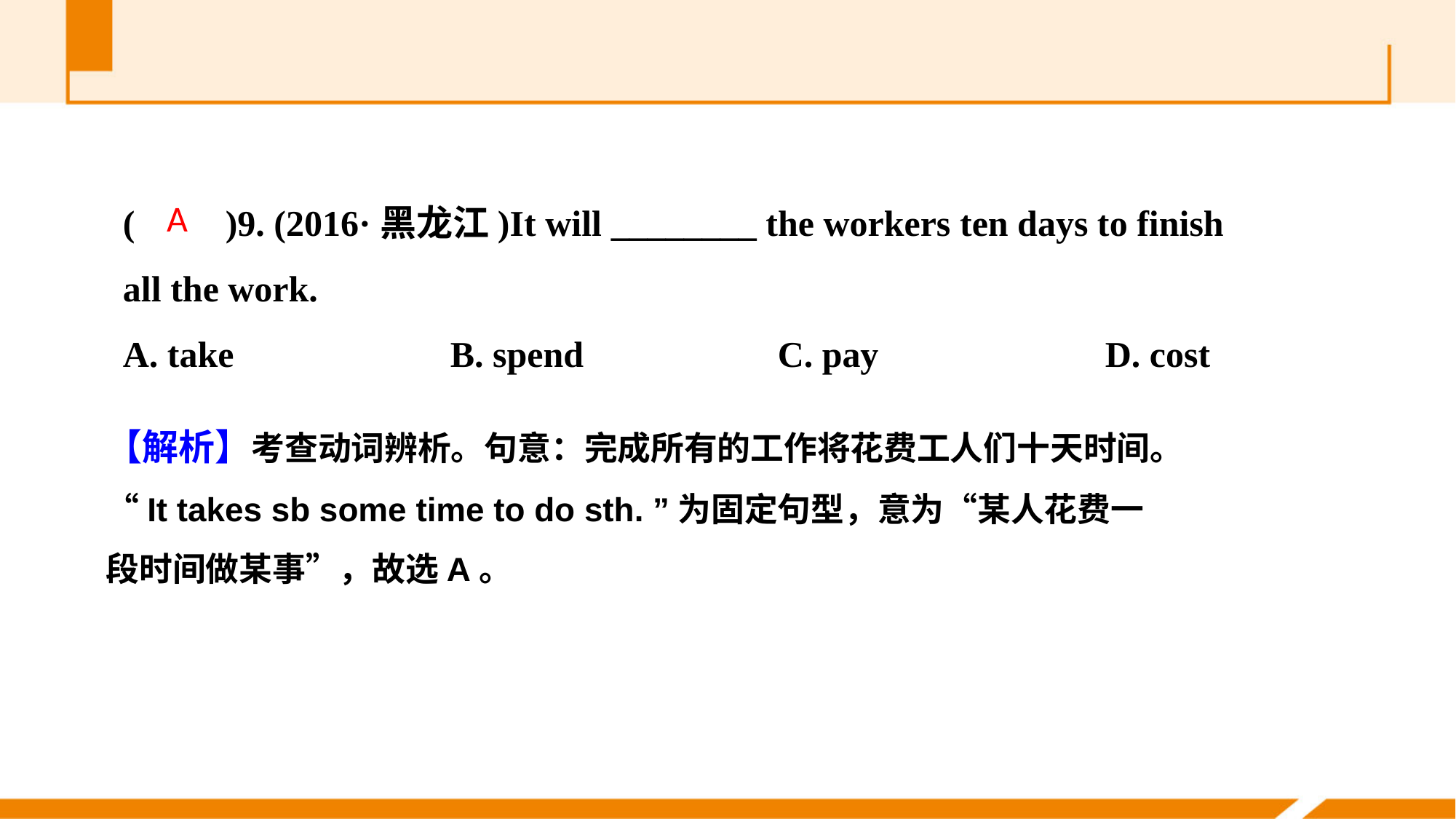

(　　)9. (2016·黑龙江)It will ________ the workers ten days to finish all the work.
A. take  		B. spend  		C. pay  		D. cost
A
【解析】考查动词辨析。句意：完成所有的工作将花费工人们十天时间。“It takes sb some time to do sth. ”为固定句型，意为“某人花费一段时间做某事”，故选A。